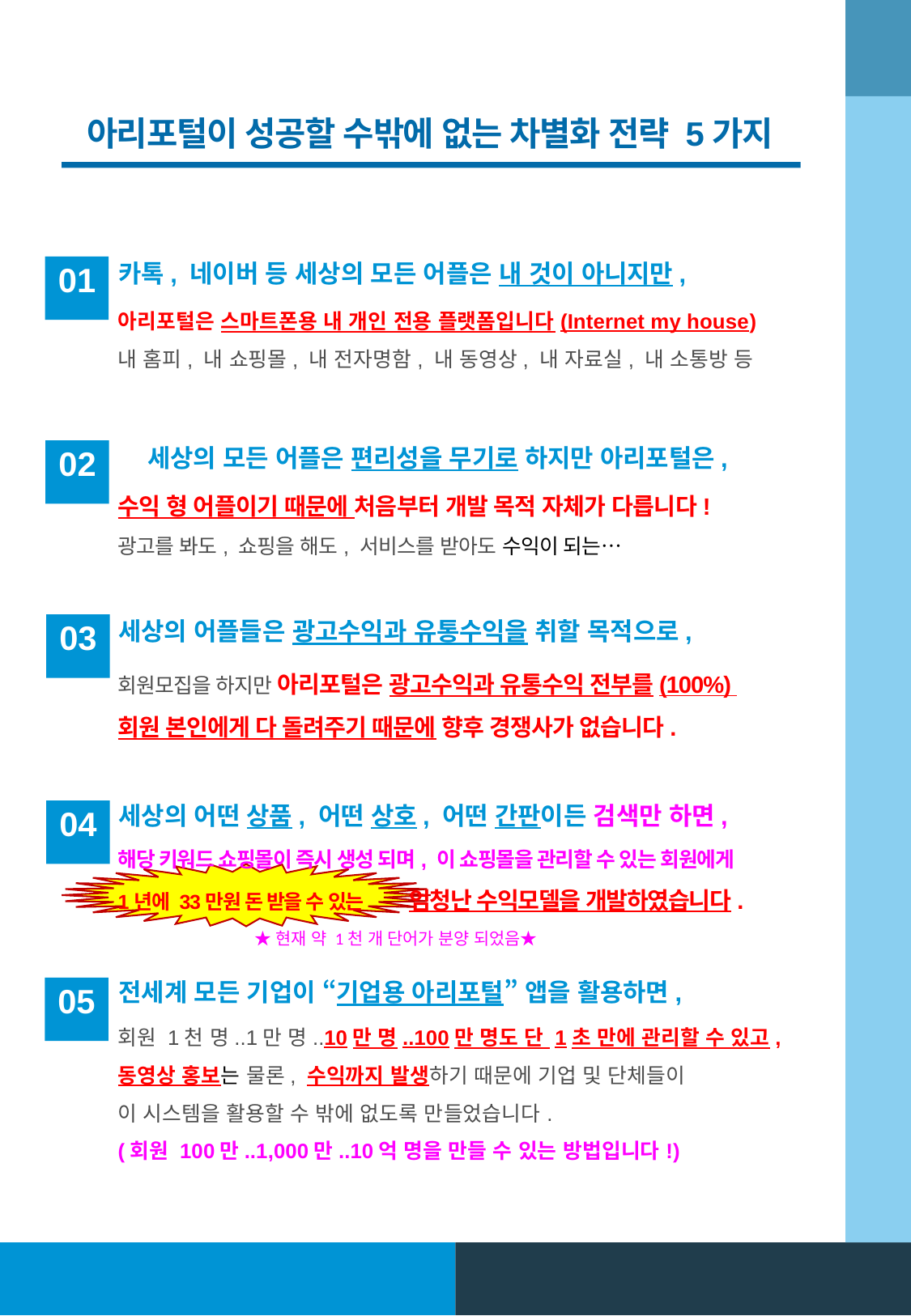

아리포털이 성공할 수밖에 없는 차별화 전략 5가지

01
카톡, 네이버 등 세상의 모든 어플은 내 것이 아니지만,
아리포털은 스마트폰용 내 개인 전용 플랫폼입니다(Internet my house)
내 홈피, 내 쇼핑몰, 내 전자명함, 내 동영상, 내 자료실, 내 소통방 등
02
세상의 모든 어플은 편리성을 무기로 하지만 아리포털은,
수익 형 어플이기 때문에 처음부터 개발 목적 자체가 다릅니다!
광고를 봐도, 쇼핑을 해도, 서비스를 받아도 수익이 되는…
03
세상의 어플들은 광고수익과 유통수익을 취할 목적으로,
회원모집을 하지만 아리포털은 광고수익과 유통수익 전부를(100%)
회원 본인에게 다 돌려주기 때문에 향후 경쟁사가 없습니다.
세상의 어떤 상품, 어떤 상호, 어떤 간판이든 검색만 하면,
04
해당 키워드 쇼핑몰이 즉시 생성 되며, 이 쇼핑몰을 관리할 수 있는 회원에게
1년에 33만원 돈 받을 수 있는        엄청난 수익모델을 개발하였습니다.

★현재 약 1천 개 단어가 분양 되었음★
전세계 모든 기업이 “기업용 아리포털” 앱을 활용하면,
05
회원 1천 명..1만 명..10만 명..100만 명도 단 1초 만에 관리할 수 있고,
동영상 홍보는 물론, 수익까지 발생하기 때문에 기업 및 단체들이
이 시스템을 활용할 수 밖에 없도록 만들었습니다.
(회원 100만..1,000만..10억 명을 만들 수 있는 방법입니다!)